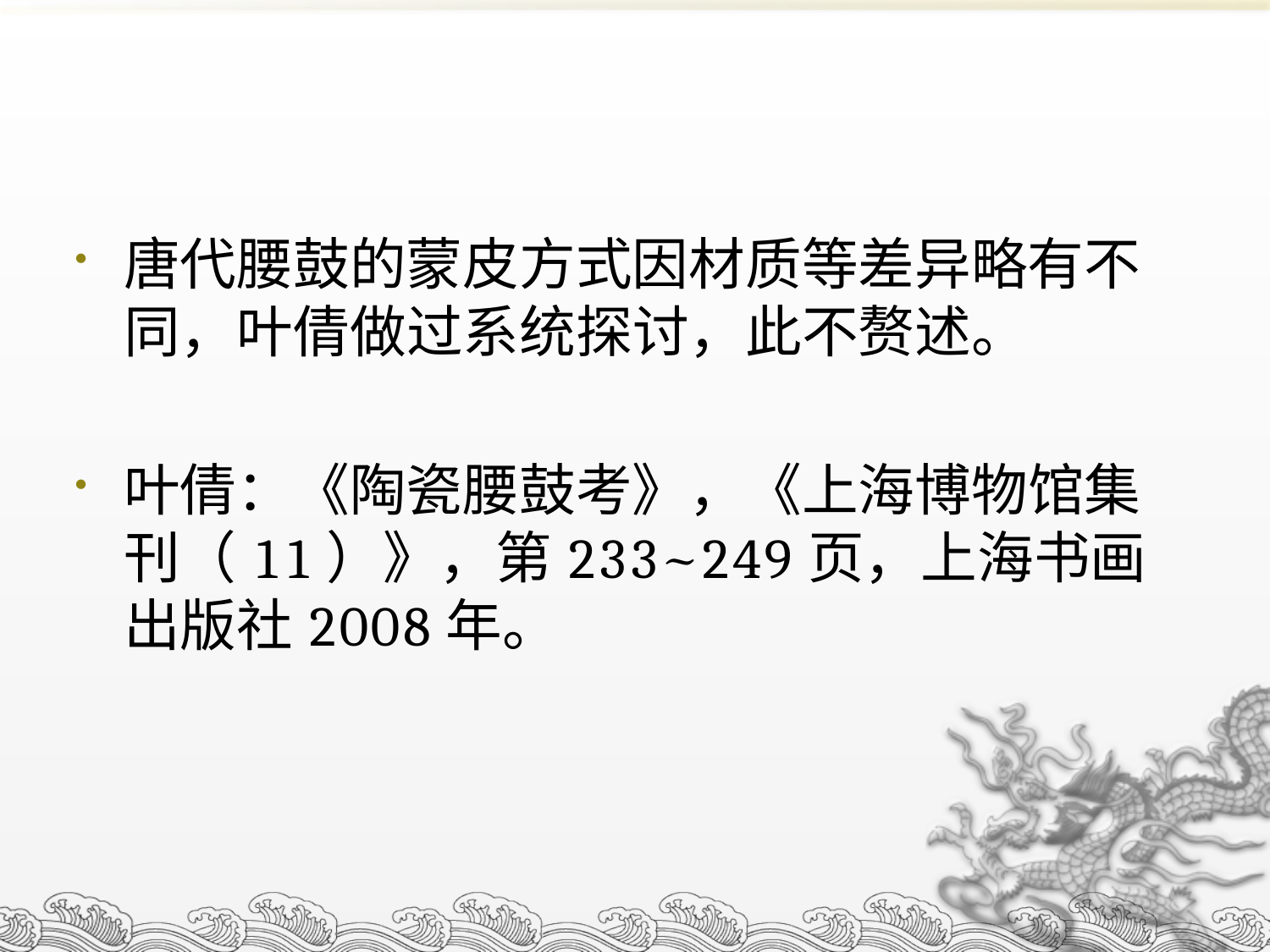

#
唐代腰鼓的蒙皮方式因材质等差异略有不同，叶倩做过系统探讨，此不赘述。

叶倩：《陶瓷腰鼓考》，《上海博物馆集刊（11）》，第233~249页，上海书画出版社2008年。